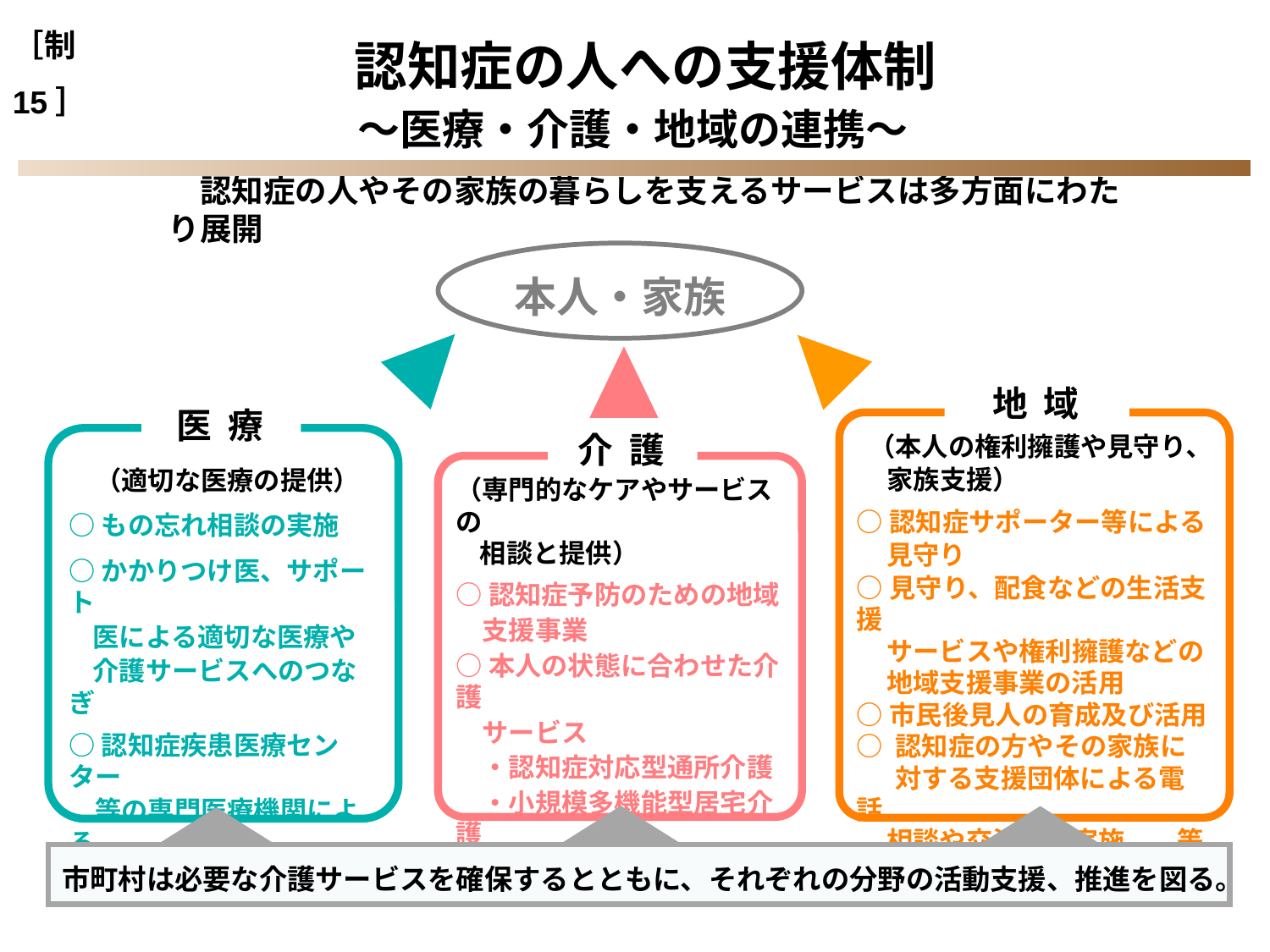

［制15］
　認知症の人への支援体制
   ～医療・介護・地域の連携～

　認知症の人やその家族の暮らしを支えるサービスは多方面にわたり展開
本人・家族

地  域
医  療
 （本人の権利擁護や見守り､
　    家族支援）
○ 認知症サポーター等による
    見守り
○ 見守り、配食などの生活支援
    サービスや権利擁護などの
    地域支援事業の活用
○ 市民後見人の育成及び活用
○ 認知症の方やその家族に
　  対する支援団体による電話
    相談や交流会の実施　　等

　（適切な医療の提供）
○もの忘れ相談の実施
○かかりつけ医、サポート
   医による適切な医療や
   介護サービスへのつなぎ
○認知症疾患医療センター
　等の専門医療機関による
　確定診断　　　　　等
介  護
（専門的なケアやサービスの
   相談と提供）
○認知症予防のための地域
　支援事業
○本人の状態に合わせた介護
　サービス
　・認知症対応型通所介護
　・小規模多機能型居宅介護
　・グループホーム　等

市町村は必要な介護サービスを確保するとともに、それぞれの分野の活動支援、推進を図る。